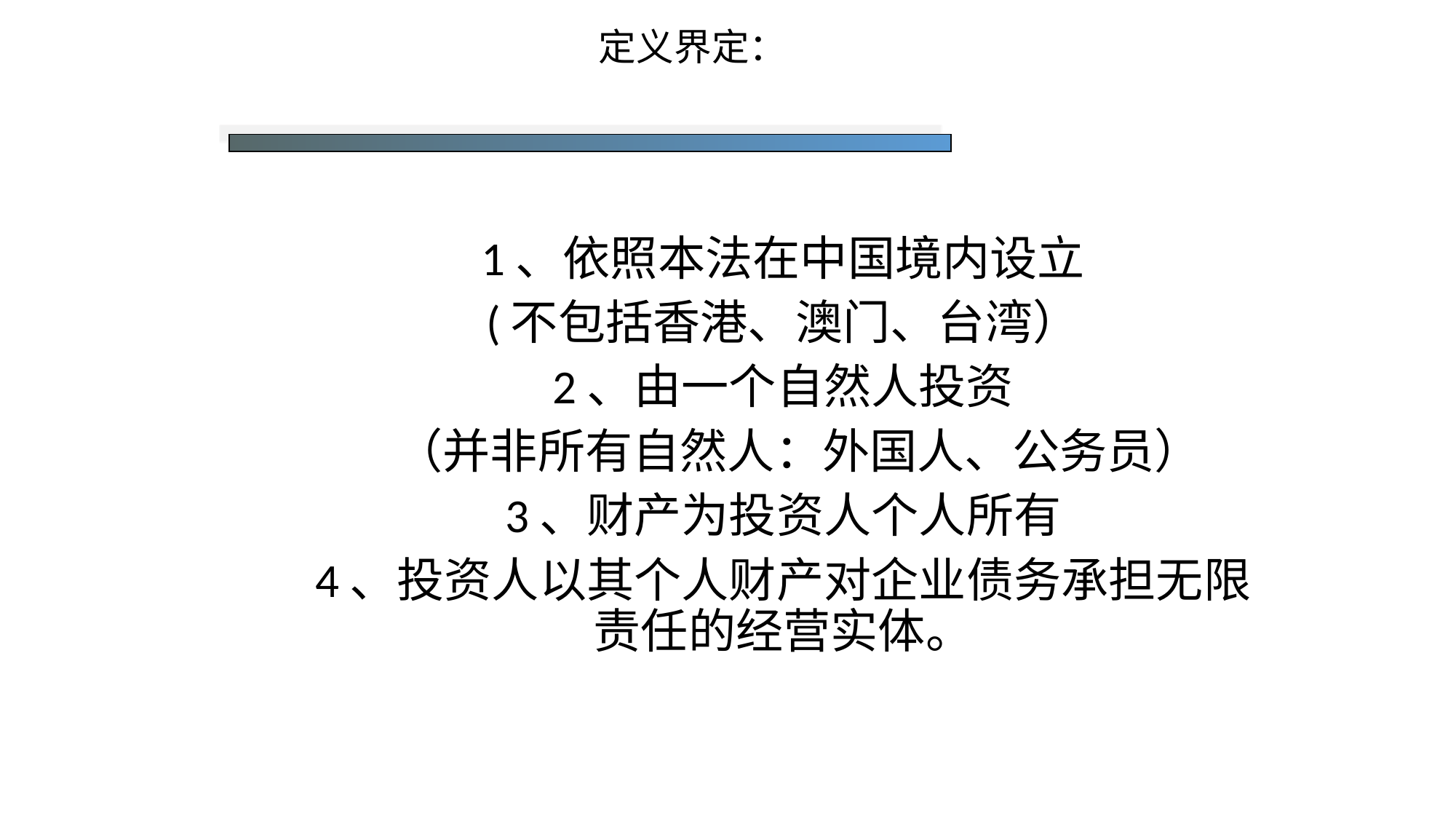

# 定义界定：

1、依照本法在中国境内设立
(不包括香港、澳门、台湾）
2、由一个自然人投资
  （并非所有自然人：外国人、公务员）
3、财产为投资人个人所有
4、投资人以其个人财产对企业债务承担无限责任的经营实体。
5